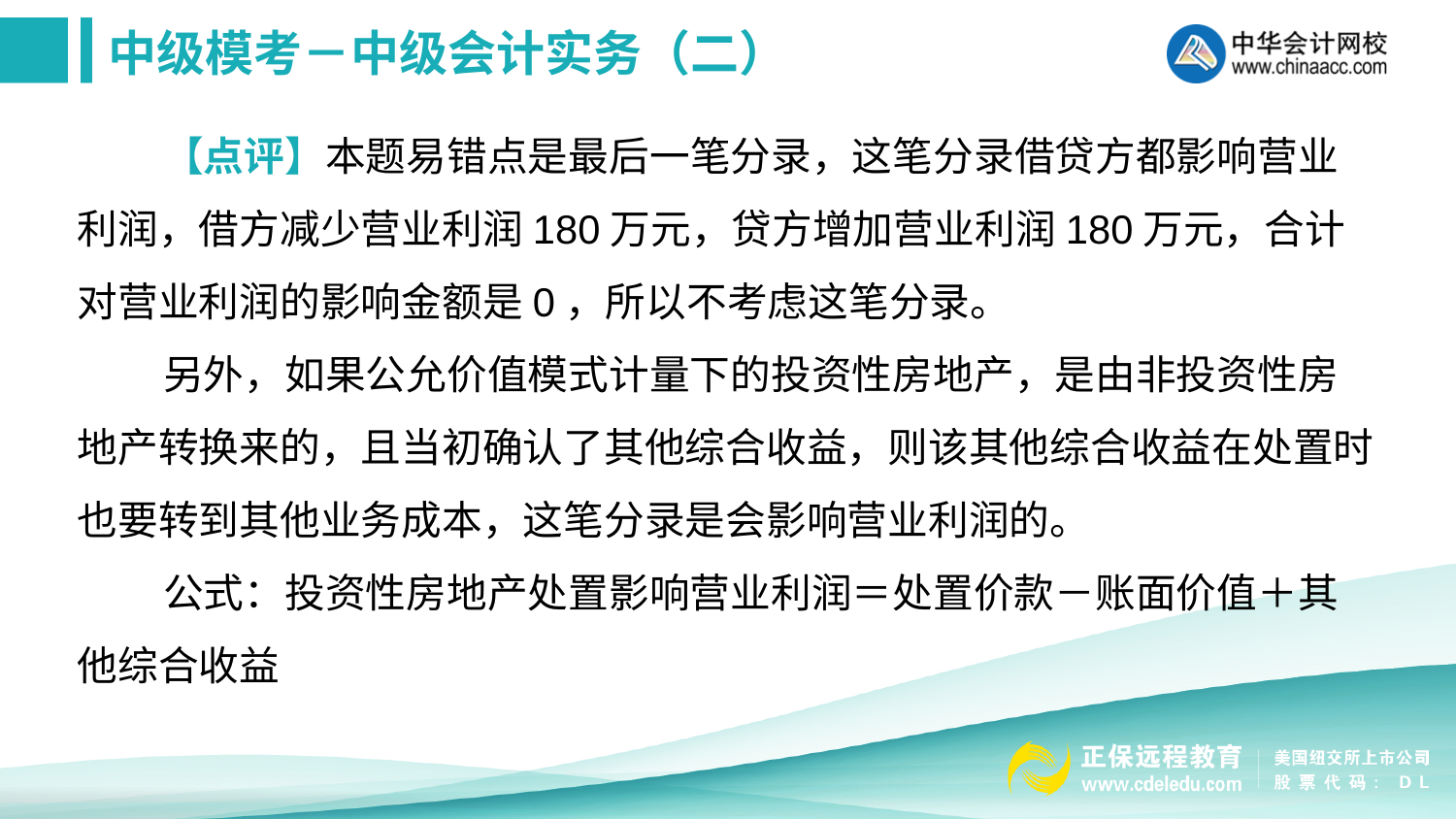

【点评】本题易错点是最后一笔分录，这笔分录借贷方都影响营业利润，借方减少营业利润180万元，贷方增加营业利润180万元，合计对营业利润的影响金额是0，所以不考虑这笔分录。
另外，如果公允价值模式计量下的投资性房地产，是由非投资性房地产转换来的，且当初确认了其他综合收益，则该其他综合收益在处置时也要转到其他业务成本，这笔分录是会影响营业利润的。
公式：投资性房地产处置影响营业利润＝处置价款－账面价值＋其他综合收益